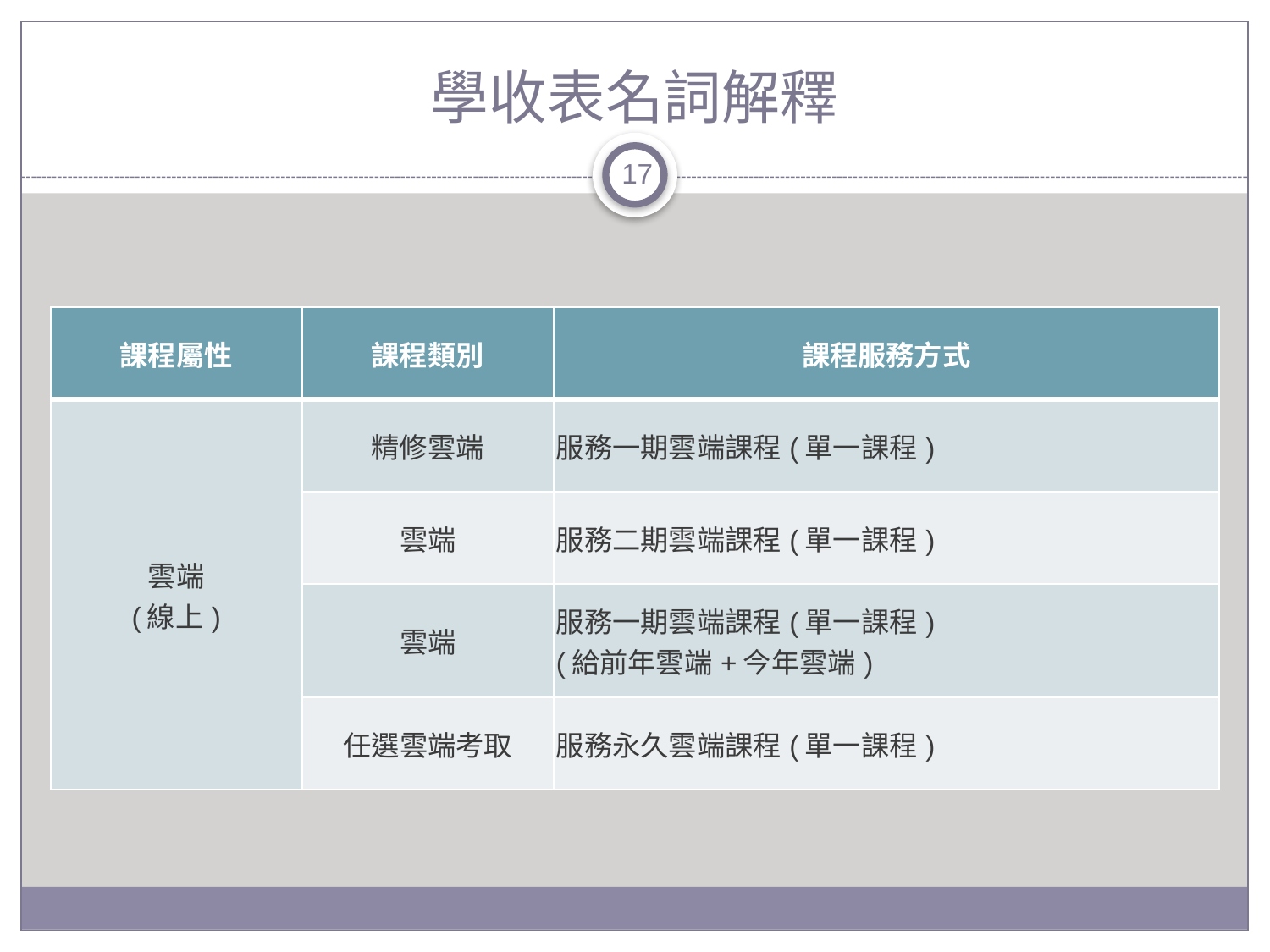

# 學收表名詞解釋
17
| 課程屬性 | 課程類別 | 課程服務方式 |
| --- | --- | --- |
| 雲端 (線上) | 精修雲端 | 服務一期雲端課程(單一課程) |
|  | 雲端 | 服務二期雲端課程(單一課程) |
|  | 雲端 | 服務一期雲端課程(單一課程) (給前年雲端+今年雲端) |
|  | 任選雲端考取 | 服務永久雲端課程(單一課程) |